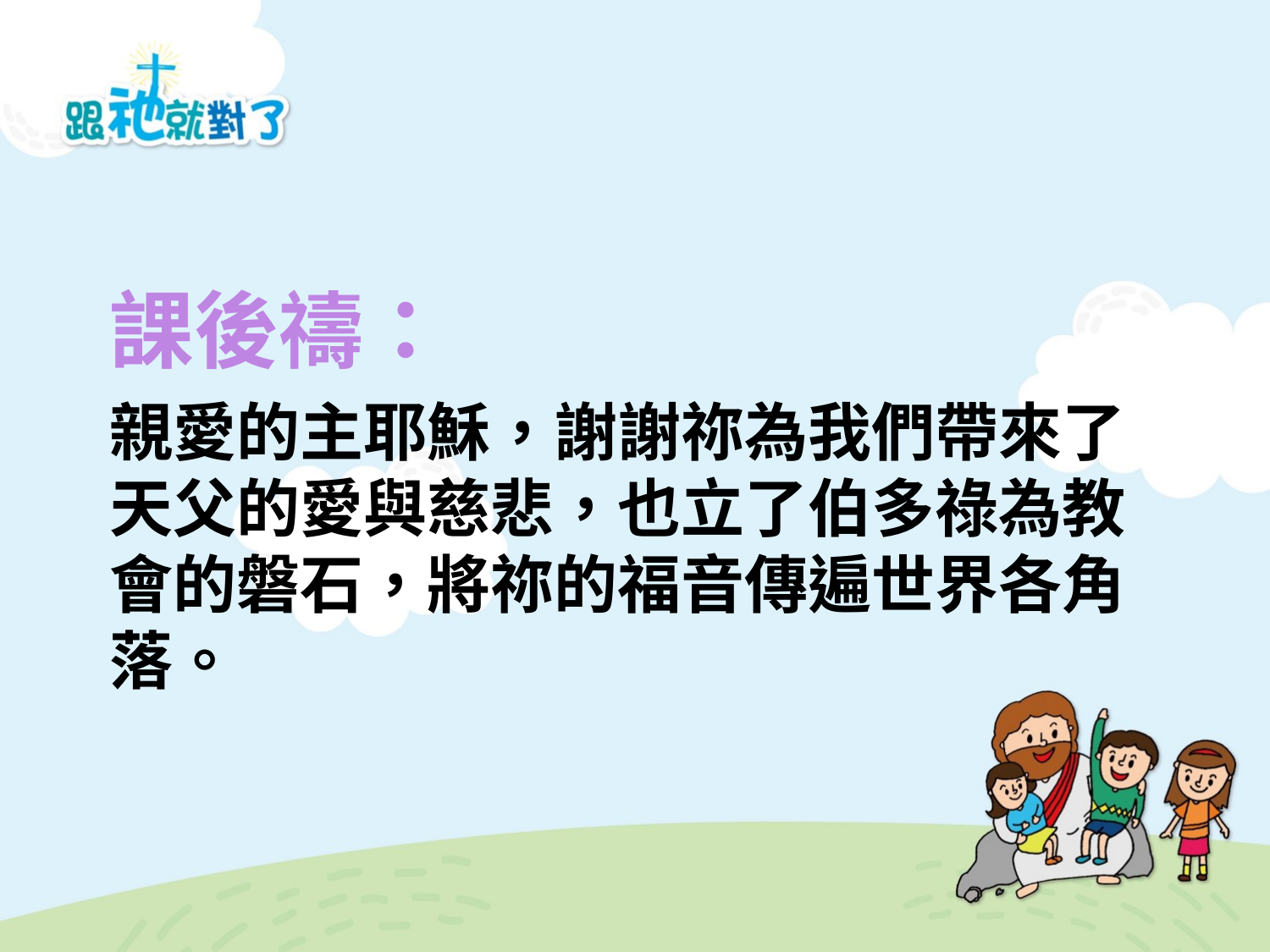

課後禱：
親愛的主耶穌，謝謝祢為我們帶來了天父的愛與慈悲，也立了伯多祿為教會的磐石，將祢的福音傳遍世界各角落。